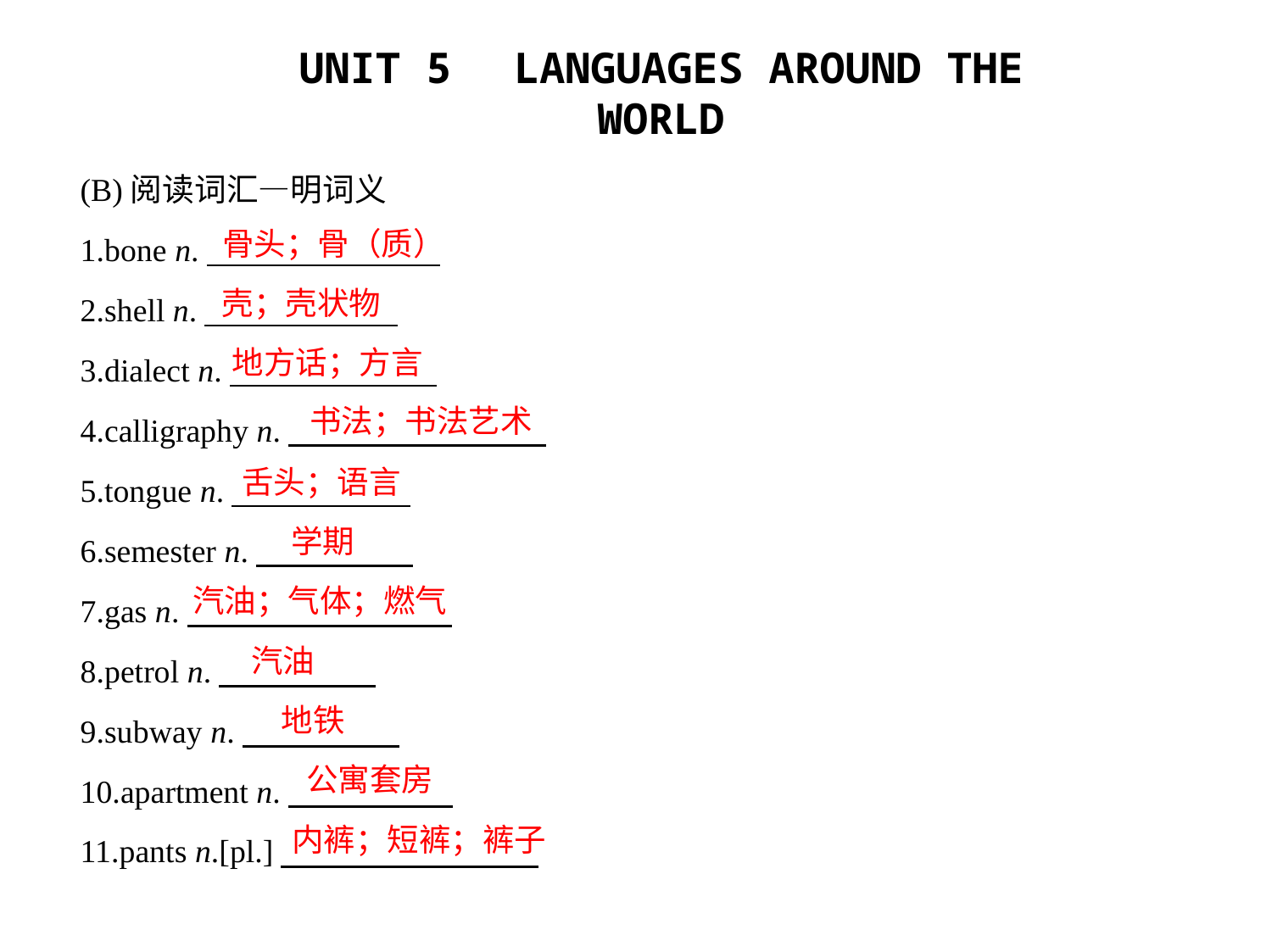

(B)阅读词汇—明词义
1.bone n.
2.shell n.
3.dialect n.
4.calligraphy n.
5.tongue n.
6.semester n.
7.gas n.
8.petrol n.
9.subway n.
10.apartment n.
11.pants n.[pl.]
骨头；骨（质）
壳；壳状物
地方话；方言
书法；书法艺术
舌头；语言
学期
汽油；气体；燃气
汽油
地铁
公寓套房
内裤；短裤；裤子